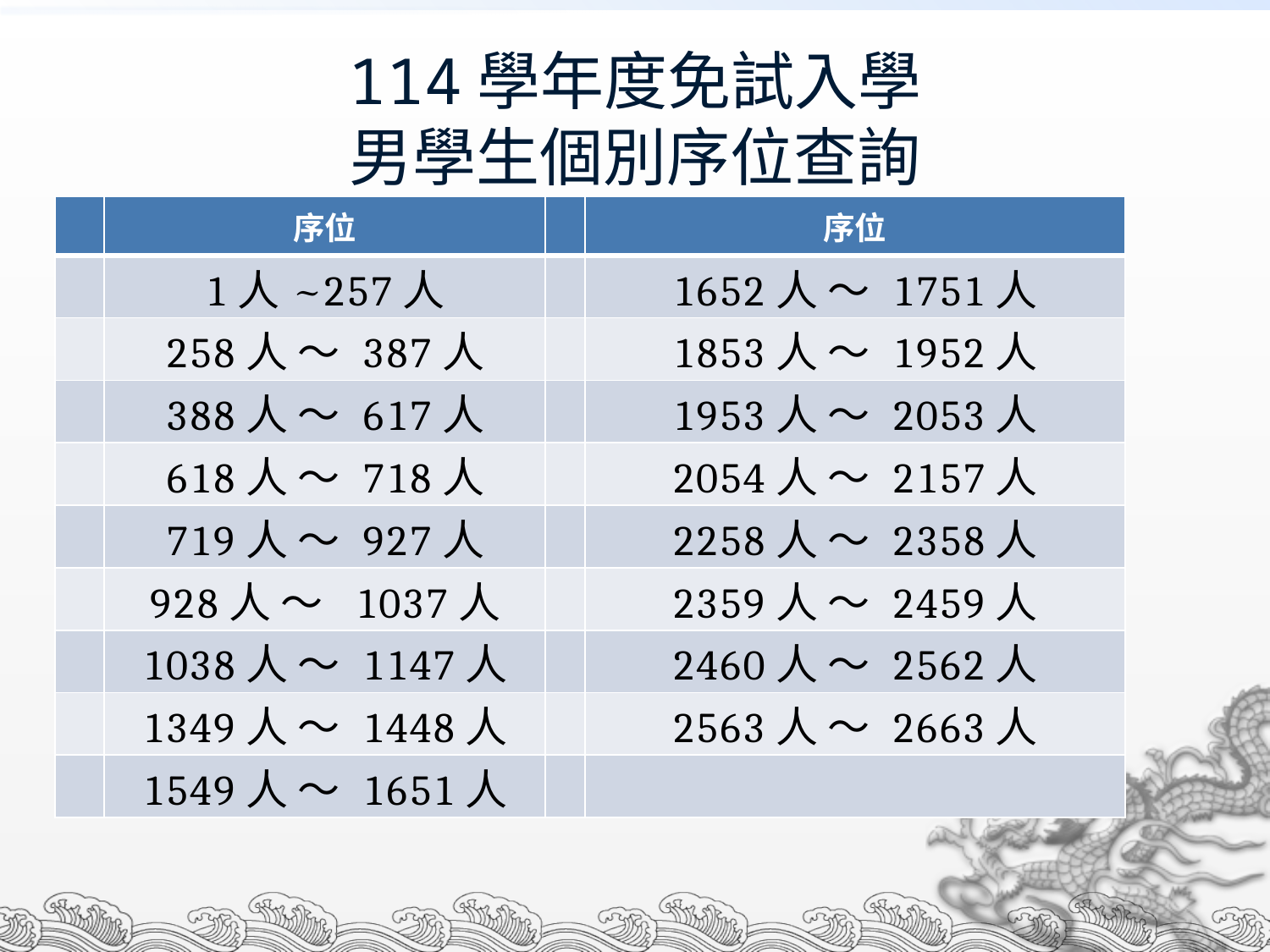

# 114學年度免試入學 男學生個別序位查詢
|  | 序位 |  | 序位 |
| --- | --- | --- | --- |
|  | 1人~257人 |  | 1652人 ～ 1751人 |
|  | 258人 ～ 387人 |  | 1853人 ～ 1952人 |
|  | 388人 ～ 617人 |  | 1953人 ～ 2053人 |
|  | 618人 ～ 718人 |  | 2054人 ～ 2157人 |
|  | 719人 ～ 927人 |  | 2258人 ～ 2358人 |
|  | 928人 ～ 1037人 |  | 2359人 ～ 2459人 |
|  | 1038人 ～ 1147人 |  | 2460人 ～ 2562人 |
|  | 1349人 ～ 1448人 |  | 2563人 ～ 2663人 |
|  | 1549人 ～ 1651人 |  |  |